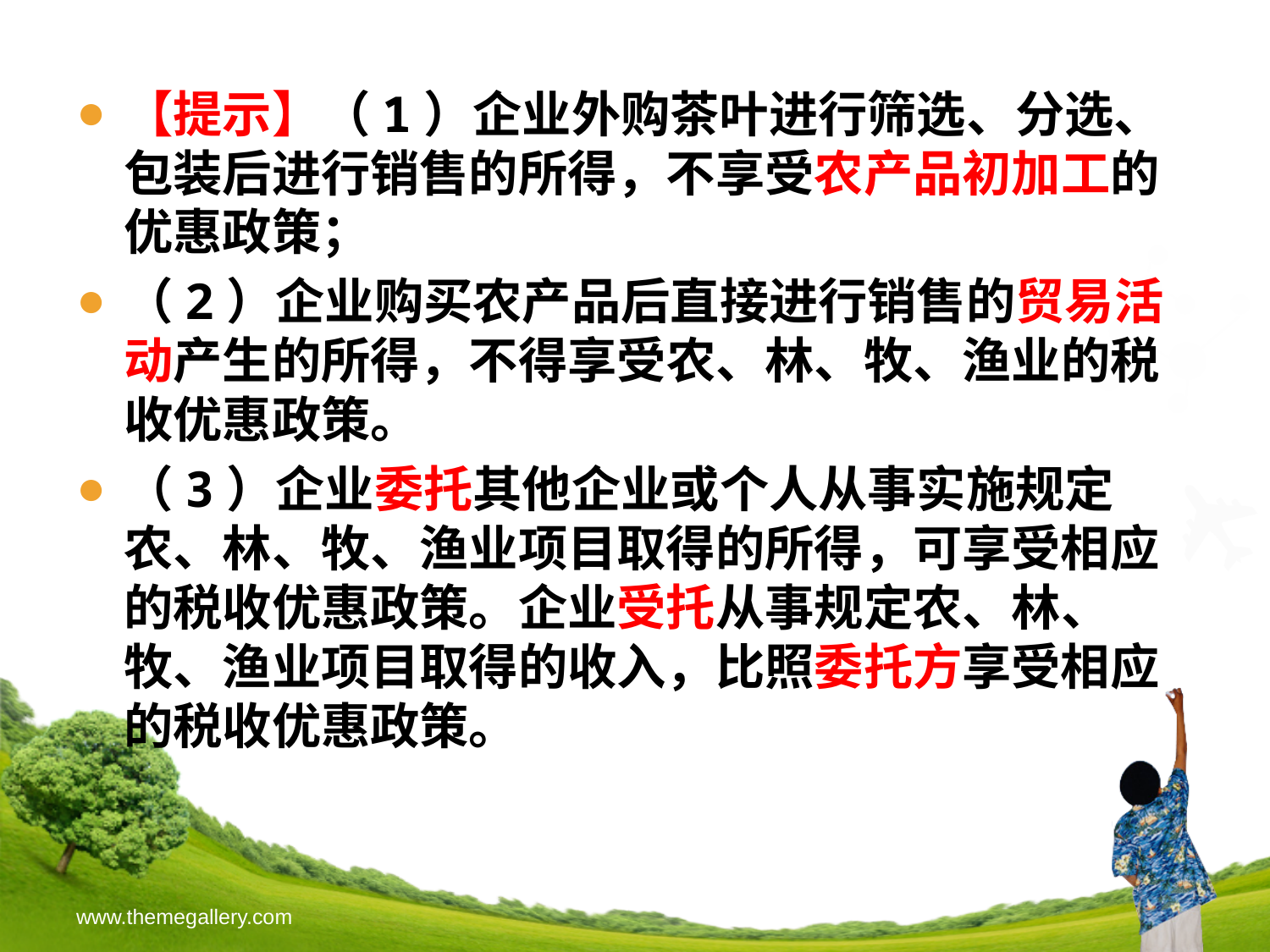

【提示】（1）企业外购茶叶进行筛选、分选、包装后进行销售的所得，不享受农产品初加工的优惠政策；
（2）企业购买农产品后直接进行销售的贸易活动产生的所得，不得享受农、林、牧、渔业的税收优惠政策。
（3）企业委托其他企业或个人从事实施规定农、林、牧、渔业项目取得的所得，可享受相应的税收优惠政策。企业受托从事规定农、林、牧、渔业项目取得的收入，比照委托方享受相应的税收优惠政策。

www.themegallery.com